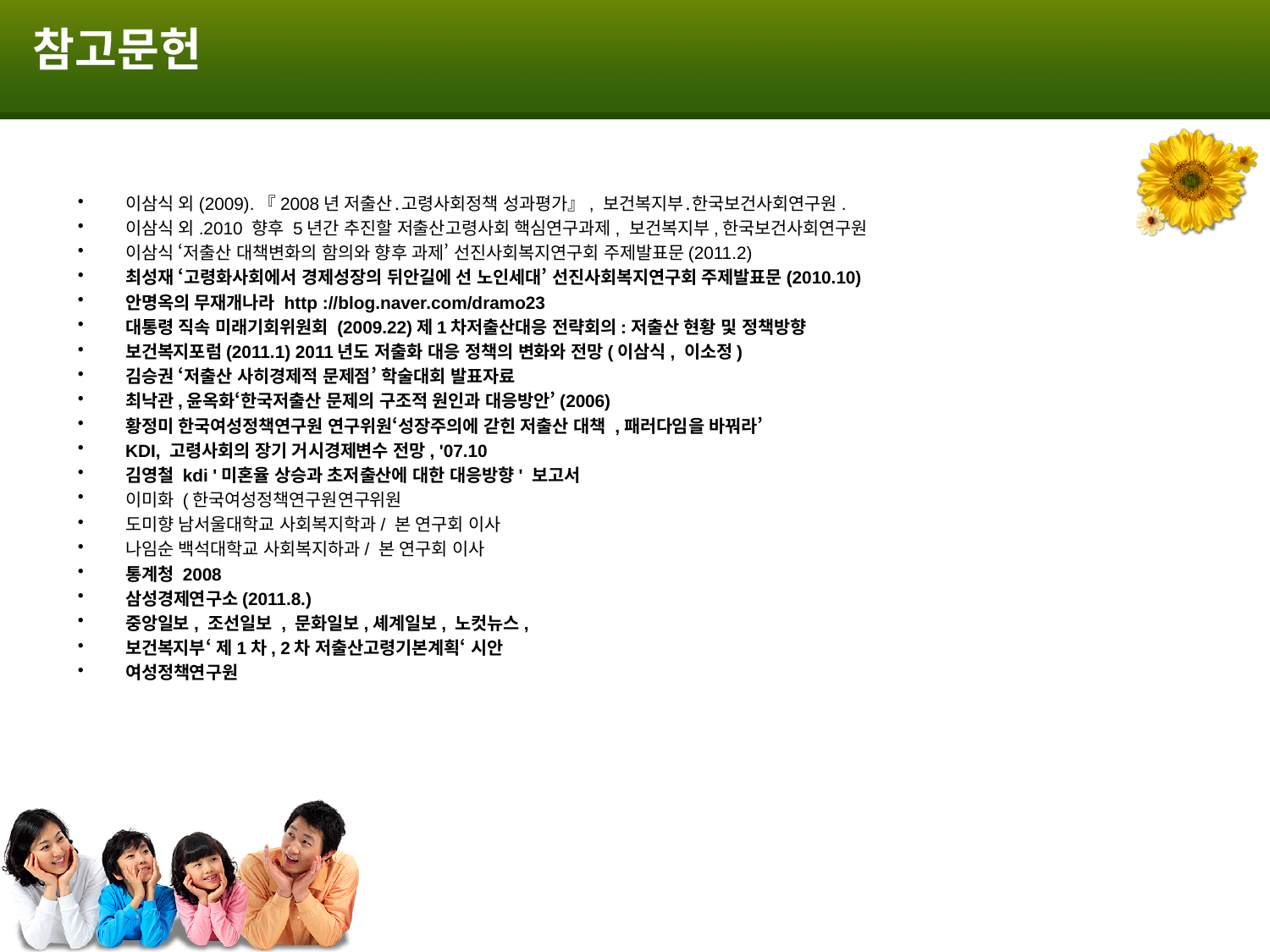

# 참고문헌
이삼식 외(2009).『2008년 저출산․고령사회정책 성과평가』, 보건복지부․한국보건사회연구원.
이삼식 외.2010 향후 5년간 추진할 저출산고령사회 핵심연구과제, 보건복지부,한국보건사회연구원
이삼식 ‘저출산 대책변화의 함의와 향후 과제’ 선진사회복지연구회 주제발표문(2011.2)
최성재 ‘고령화사회에서 경제성장의 뒤안길에 선 노인세대’ 선진사회복지연구회 주제발표문(2010.10)
안명옥의 무재개나라 http ://blog.naver.com/dramo23
대통령 직속 미래기회위원회 (2009.22)제1차저출산대응 전략회의:저출산 현황 및 정책방향
보건복지포럼(2011.1) 2011년도 저출화 대응 정책의 변화와 전망(이삼식, 이소정)
김승권 ‘저출산 사히경제적 문제점’ 학술대회 발표자료
최낙관,윤옥화‘한국저출산 문제의 구조적 원인과 대응방안’(2006)
황정미 한국여성정책연구원 연구위원‘성장주의에 갇힌 저출산 대책 ,패러다임을 바꿔라’
KDI, 고령사회의 장기 거시경제변수 전망, '07.10
김영철 kdi '미혼율 상승과 초저출산에 대한 대응방향' 보고서
이미화 (한국여성정책연구원연구위원
도미향 남서울대학교 사회복지학과/ 본 연구회 이사
나임순 백석대학교 사회복지하과/ 본 연구회 이사
통계청 2008
삼성경제연구소(2011.8.)
중앙일보, 조선일보 , 문화일보,셰계일보, 노컷뉴스,
보건복지부‘ 제1차, 2차 저출산고령기본계획‘ 시안
여성정책연구원